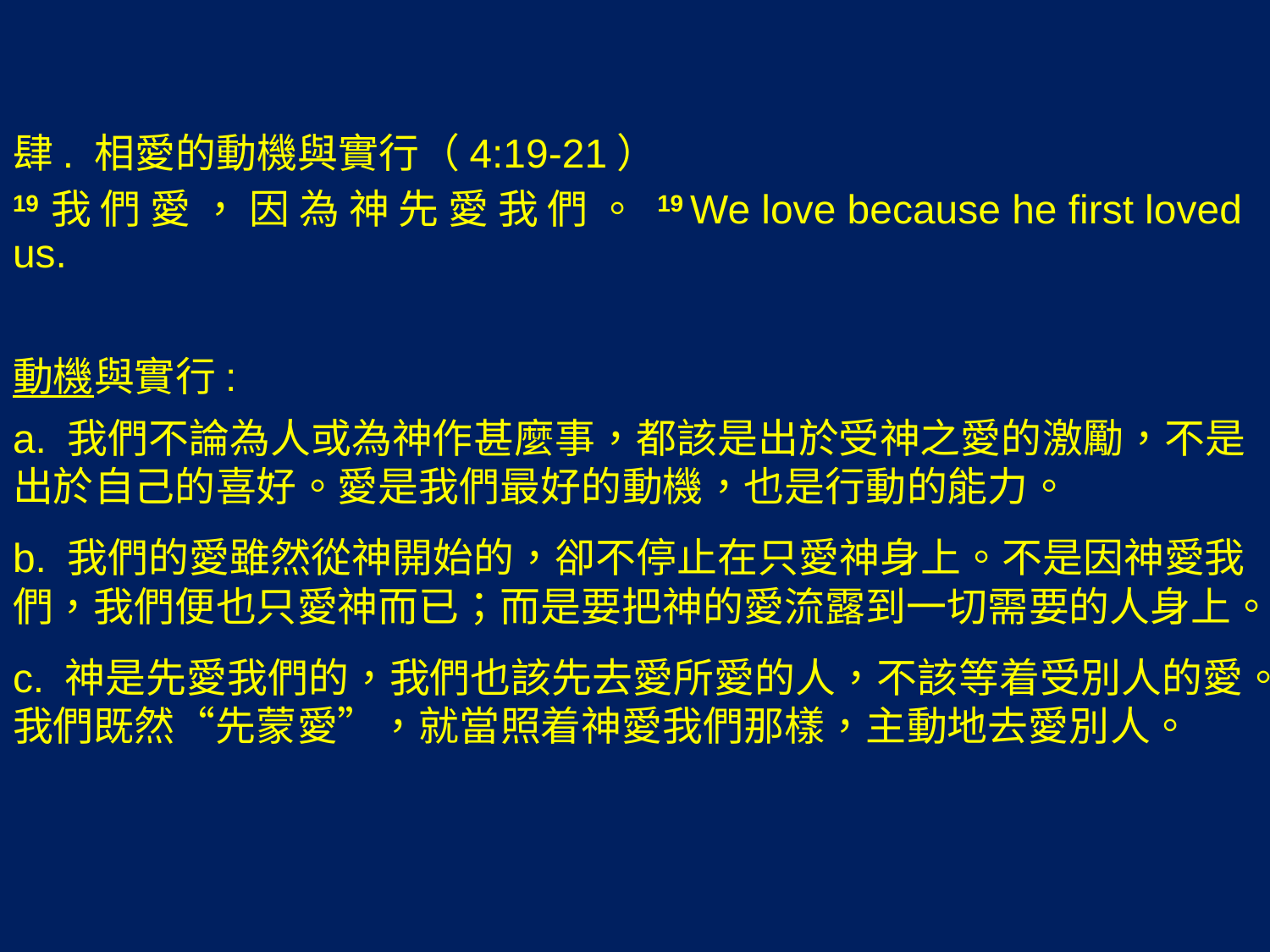

肆. 相愛的動機與實行（4:19-21）
19 我 們 愛 ， 因 為 神 先 愛 我 們 。 19 We love because he first loved us.

動機與實行:
a. 我們不論為人或為神作甚麼事，都該是出於受神之愛的激勵，不是出於自己的喜好。愛是我們最好的動機，也是行動的能力。
b. 我們的愛雖然從神開始的，卻不停止在只愛神身上。不是因神愛我們，我們便也只愛神而已；而是要把神的愛流露到一切需要的人身上。
c. 神是先愛我們的，我們也該先去愛所愛的人，不該等着受別人的愛。我們既然“先蒙愛”，就當照着神愛我們那樣，主動地去愛別人。